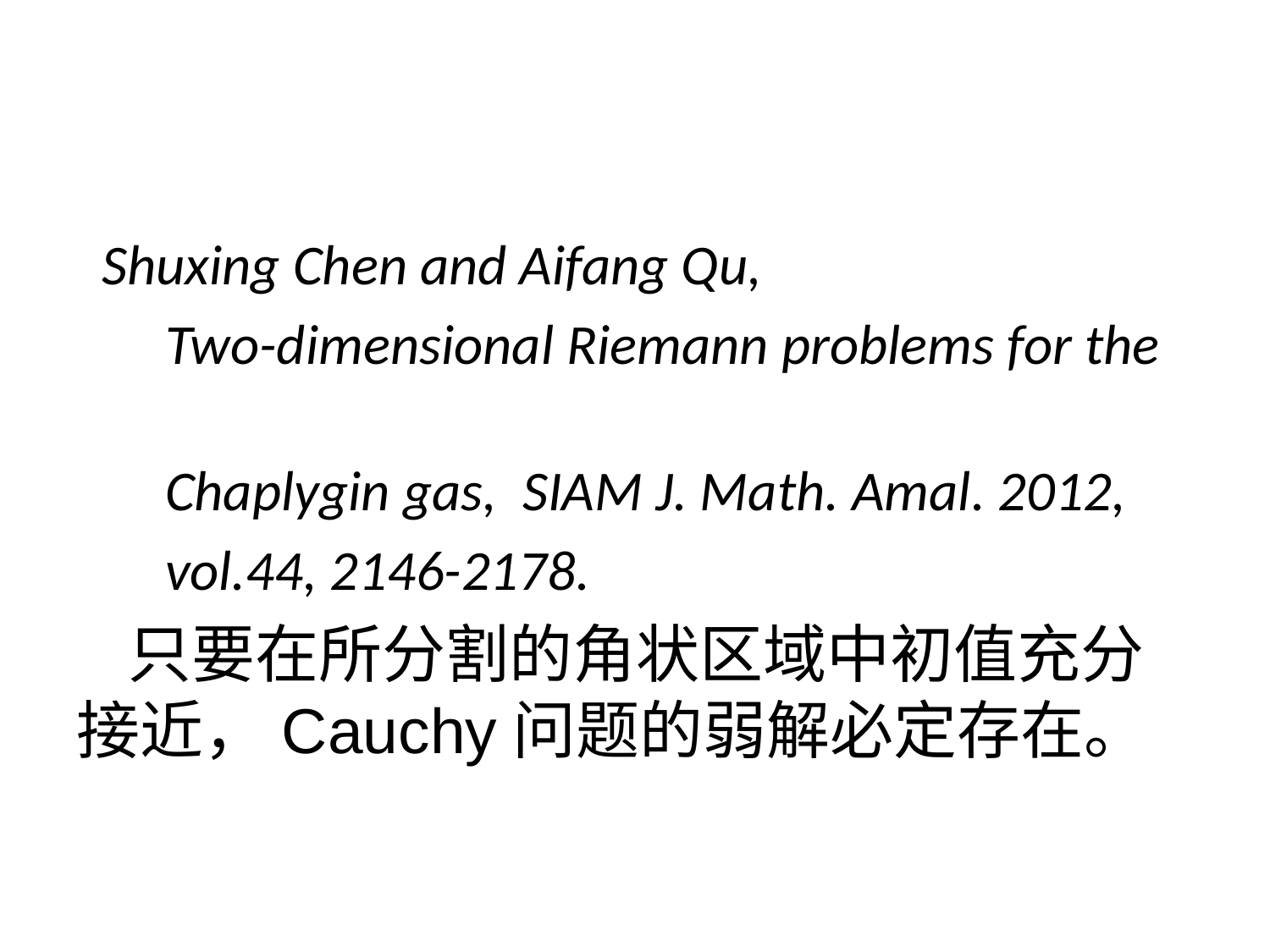

#
  Shuxing Chen and Aifang Qu,
       Two-dimensional Riemann problems for the
       Chaplygin gas,  SIAM J. Math. Amal. 2012,
       vol.44, 2146-2178.
   只要在所分割的角状区域中初值充分接近，Cauchy问题的弱解必定存在。